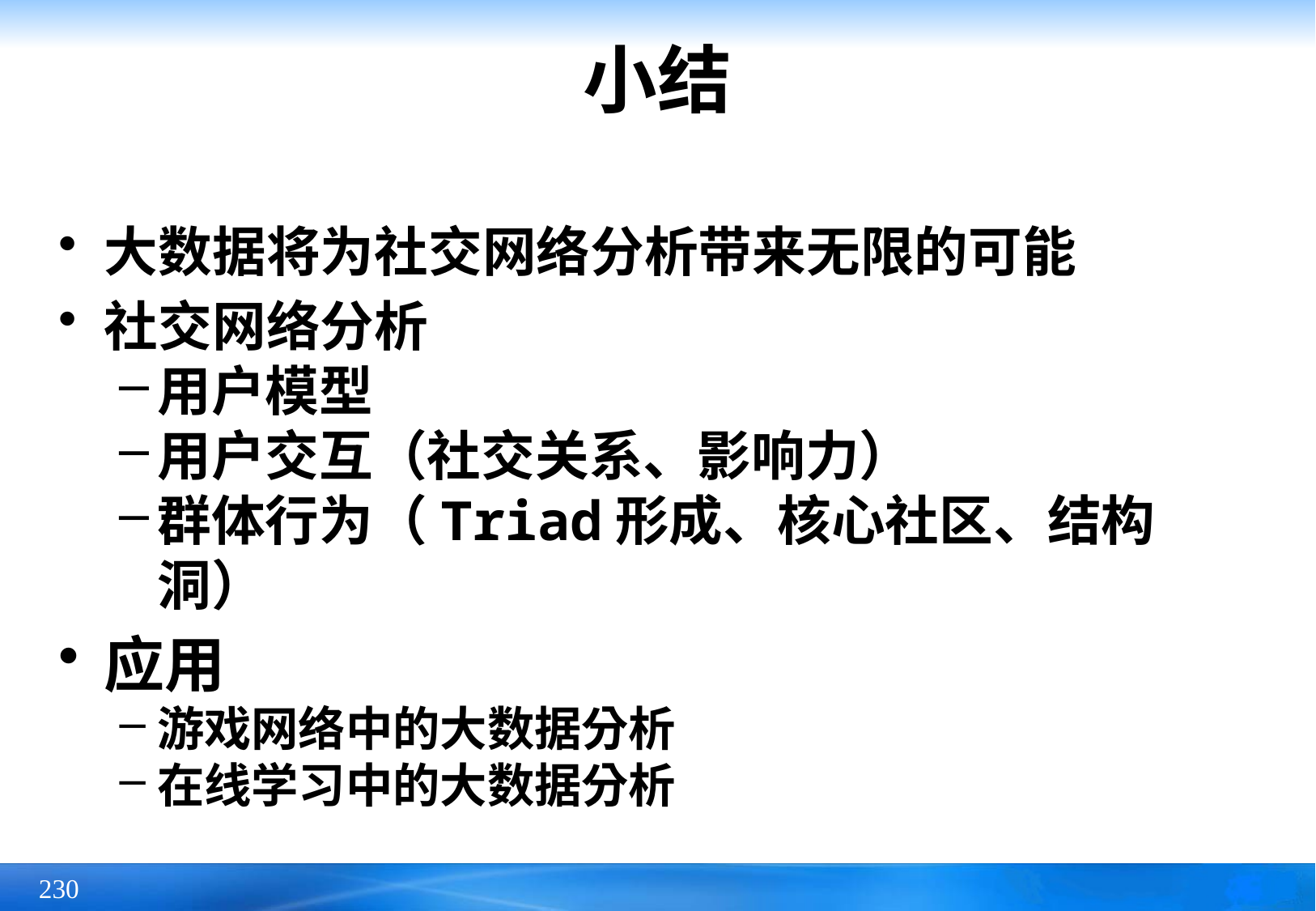

# 小结
大数据将为社交网络分析带来无限的可能
社交网络分析
用户模型
用户交互（社交关系、影响力）
群体行为（Triad形成、核心社区、结构洞）
应用
游戏网络中的大数据分析
在线学习中的大数据分析